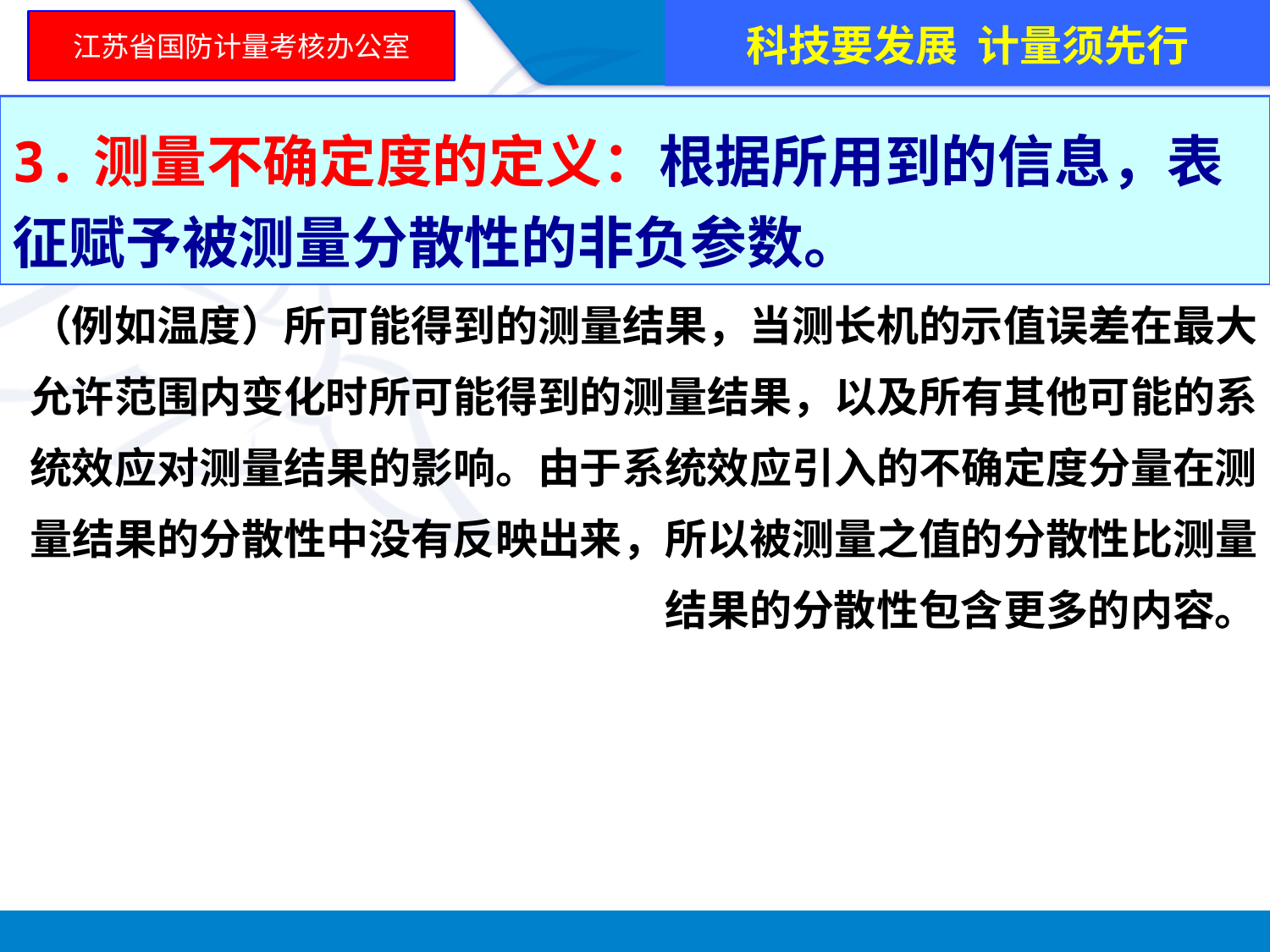

科技要发展  计量须先行
江苏省国防计量考核办公室
3.测量不确定度的定义：根据所用到的信息，表征赋予被测量分散性的非负参数。

（7）“被测量”的分散性，它除了包括测量结果的分散性外（如测长机多次测量结果），还应包括在受控范围内改变测量条件（例如温度）所可能得到的测量结果，当测长机的示值误差在最大允许范围内变化时所可能得到的测量结果，以及所有其他可能的系统效应对测量结果的影响。由于系统效应引入的不确定度分量在测量结果的分散性中没有反映出来，所以被测量之值的分散性比测量结果的分散性包含更多的内容。